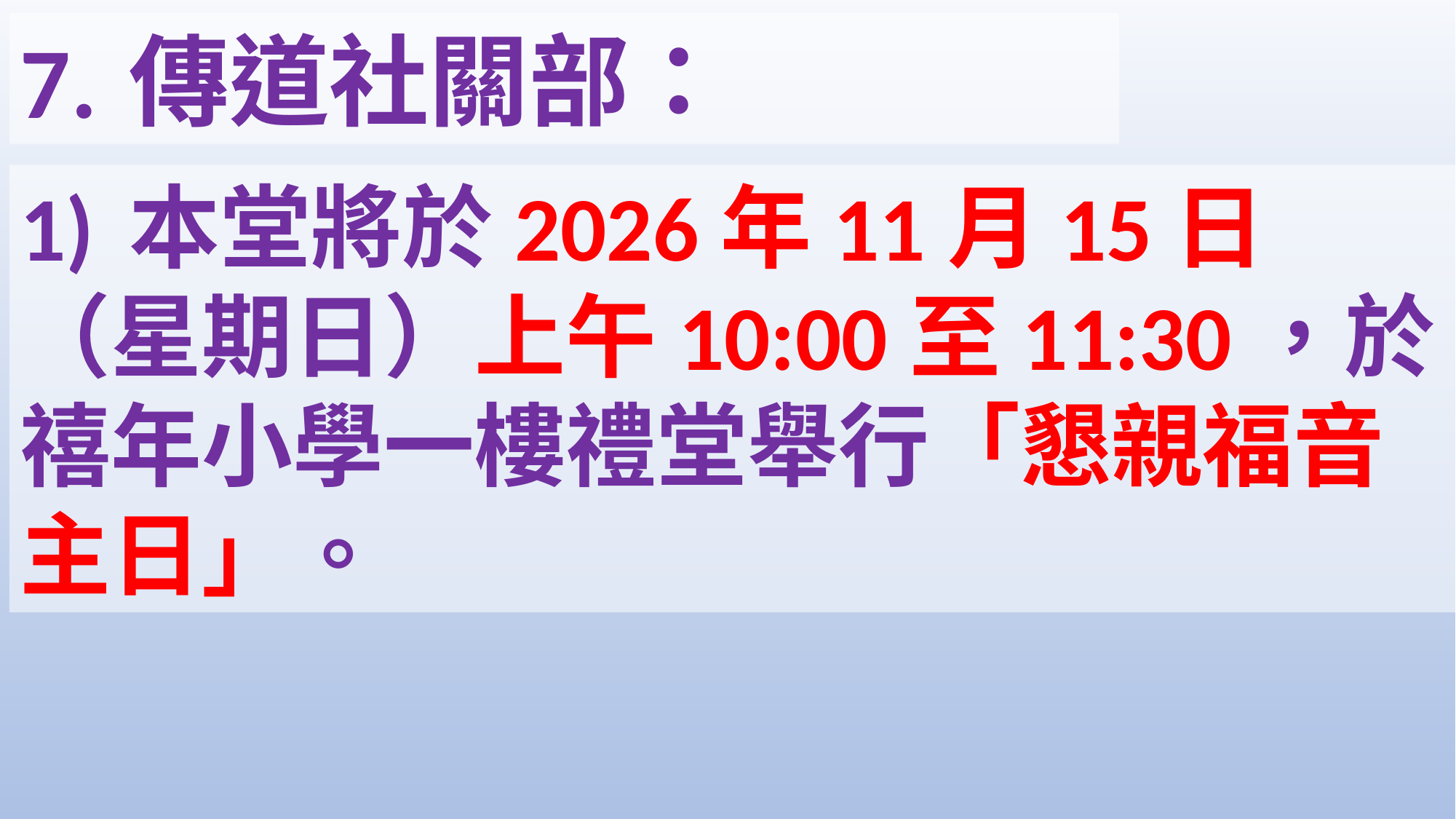

7.	傳道社關部：
1)	本堂將於2026年11月15日（星期日）上午10:00至11:30，於禧年小學一樓禮堂舉行「懇親福音主日」。